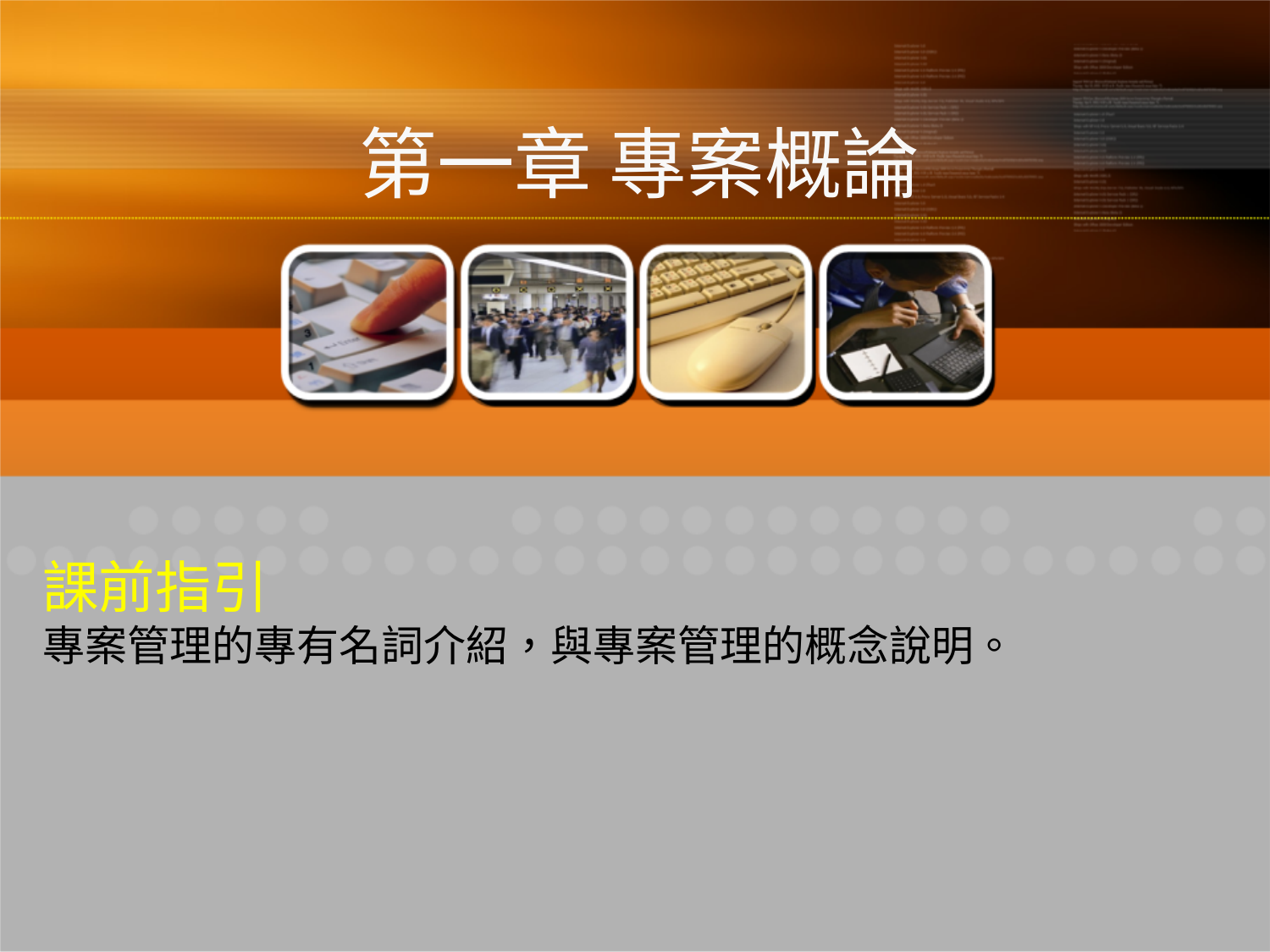

第一章 專案概論
課前指引
專案管理的專有名詞介紹，與專案管理的概念說明。